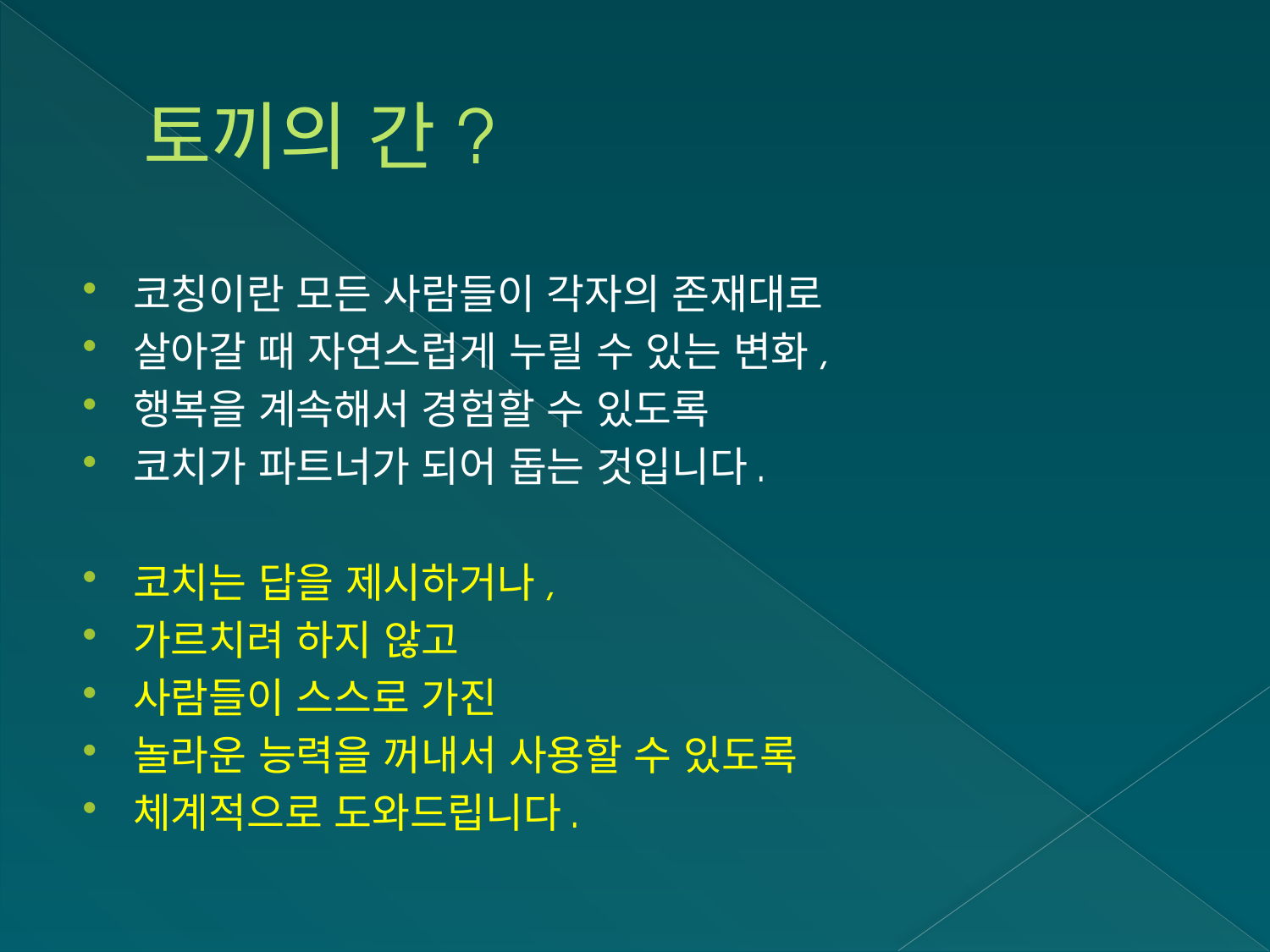

# 토끼의 간?
코칭이란 모든 사람들이 각자의 존재대로
살아갈 때 자연스럽게 누릴 수 있는 변화,
행복을 계속해서 경험할 수 있도록
코치가 파트너가 되어 돕는 것입니다.

코치는 답을 제시하거나,
가르치려 하지 않고
사람들이 스스로 가진
놀라운 능력을 꺼내서 사용할 수 있도록
체계적으로 도와드립니다.